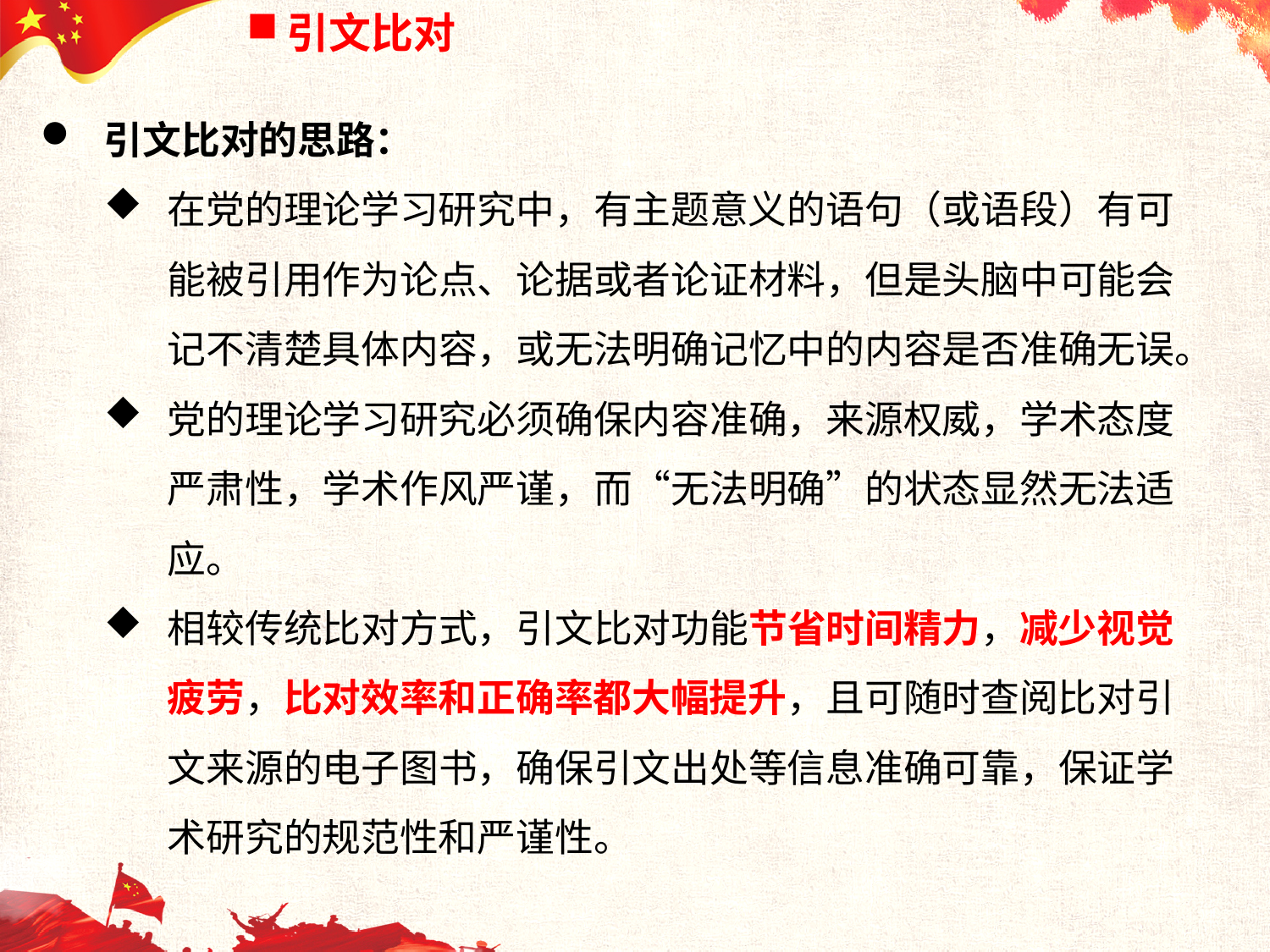

引文比对
引文比对的思路：
在党的理论学习研究中，有主题意义的语句（或语段）有可能被引用作为论点、论据或者论证材料，但是头脑中可能会记不清楚具体内容，或无法明确记忆中的内容是否准确无误。
党的理论学习研究必须确保内容准确，来源权威，学术态度严肃性，学术作风严谨，而“无法明确”的状态显然无法适应。
相较传统比对方式，引文比对功能节省时间精力，减少视觉疲劳，比对效率和正确率都大幅提升，且可随时查阅比对引文来源的电子图书，确保引文出处等信息准确可靠，保证学术研究的规范性和严谨性。